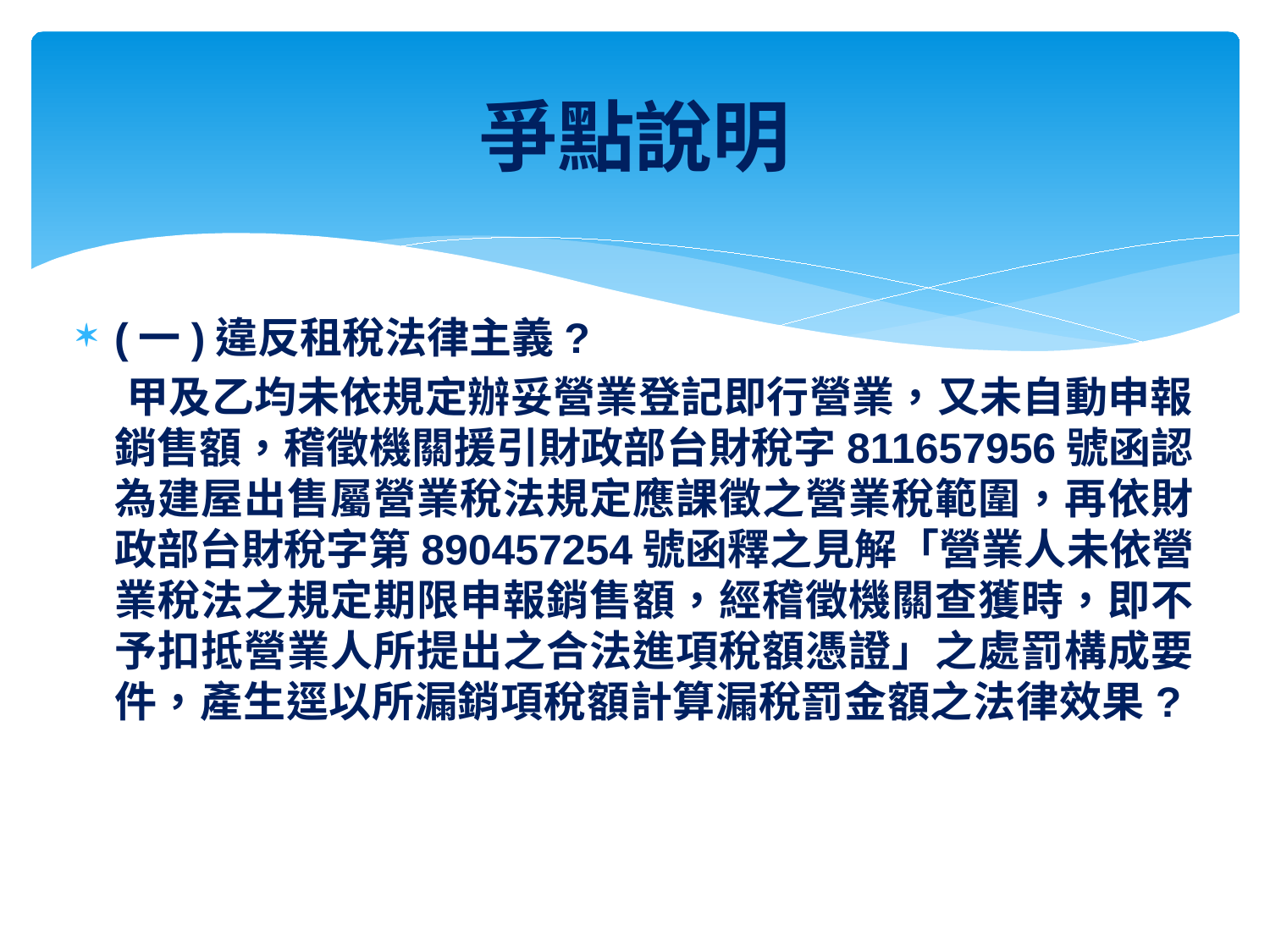

# 爭點說明

(一)違反租稅法律主義?
    甲及乙均未依規定辦妥營業登記即行營業，又未自動申報銷售額，稽徵機關援引財政部台財稅字811657956號函認為建屋出售屬營業稅法規定應課徵之營業稅範圍，再依財政部台財稅字第890457254號函釋之見解「營業人未依營業稅法之規定期限申報銷售額，經稽徵機關查獲時，即不予扣抵營業人所提出之合法進項稅額憑證」之處罰構成要件，產生逕以所漏銷項稅額計算漏稅罰金額之法律效果?